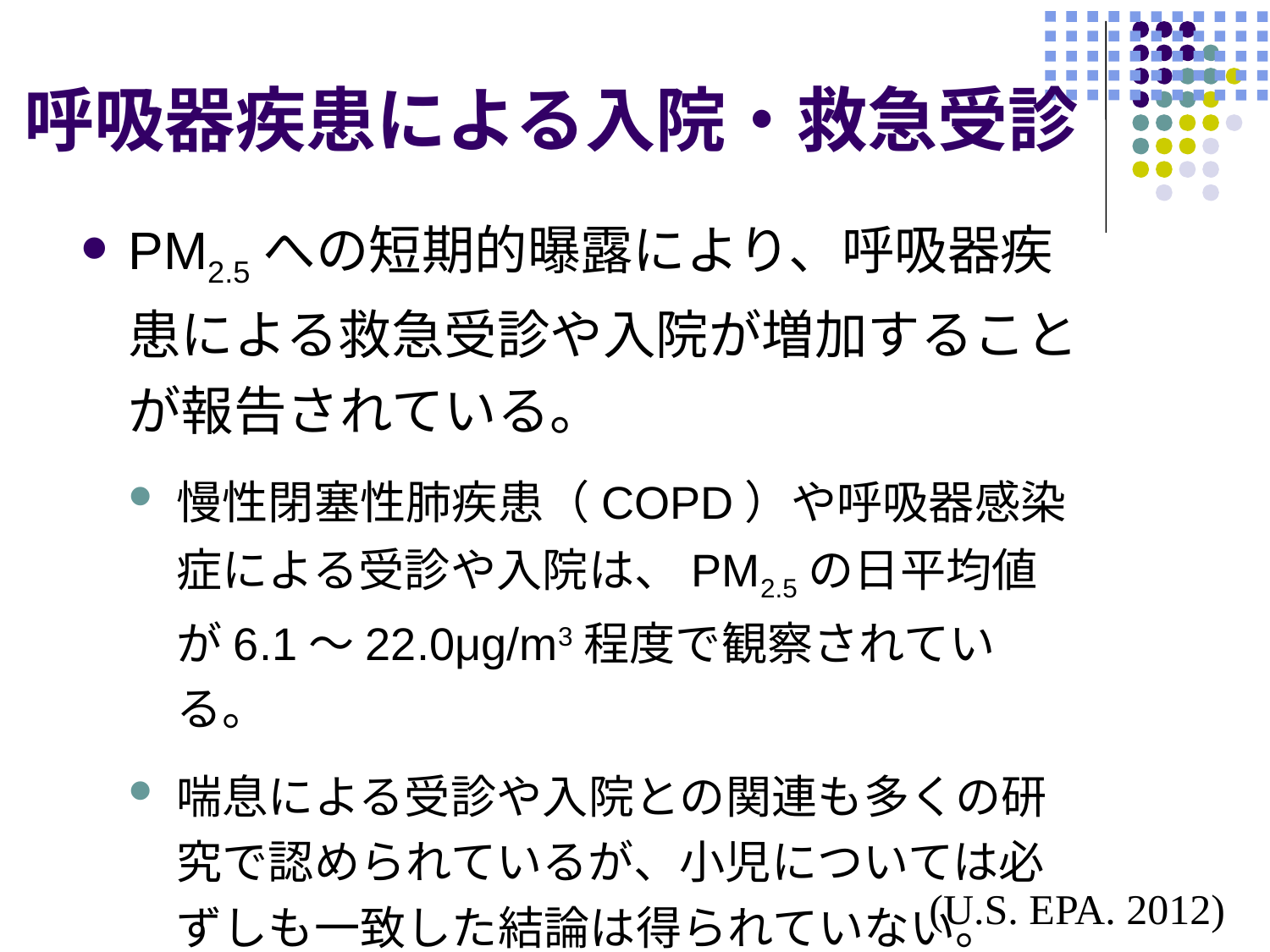

呼吸器疾患による入院・救急受診
PM2.5への短期的曝露により、呼吸器疾患による救急受診や入院が増加することが報告されている。
慢性閉塞性肺疾患（COPD）や呼吸器感染症による受診や入院は、PM2.5の日平均値が6.1～22.0μg/m3程度で観察されている。
喘息による受診や入院との関連も多くの研究で認められているが、小児については必ずしも一致した結論は得られていない。
(U.S. EPA. 2012)